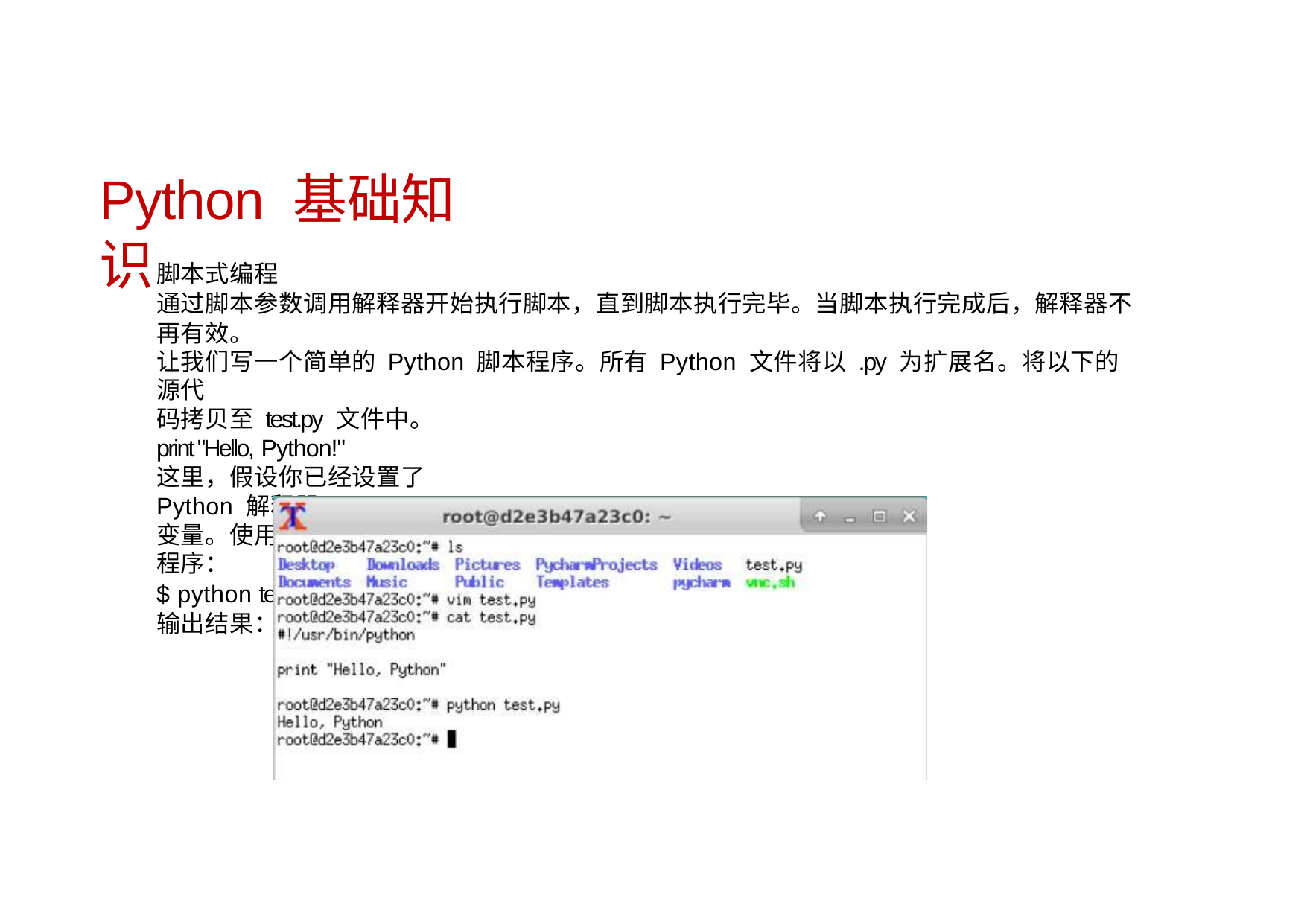

# Python 基础知识
脚本式编程
通过脚本参数调用解释器开始执行脚本，直到脚本执行完毕。当脚本执行完成后，解释器不 再有效。
让我们写一个简单的 Python 脚本程序。所有 Python 文件将以 .py 为扩展名。将以下的源代
码拷贝至 test.py 文件中。 print "Hello, Python!"
这里，假设你已经设置了 Python 解释器 PATH 变量。使用以下命令运行程序：
$ python test.py  输出结果：